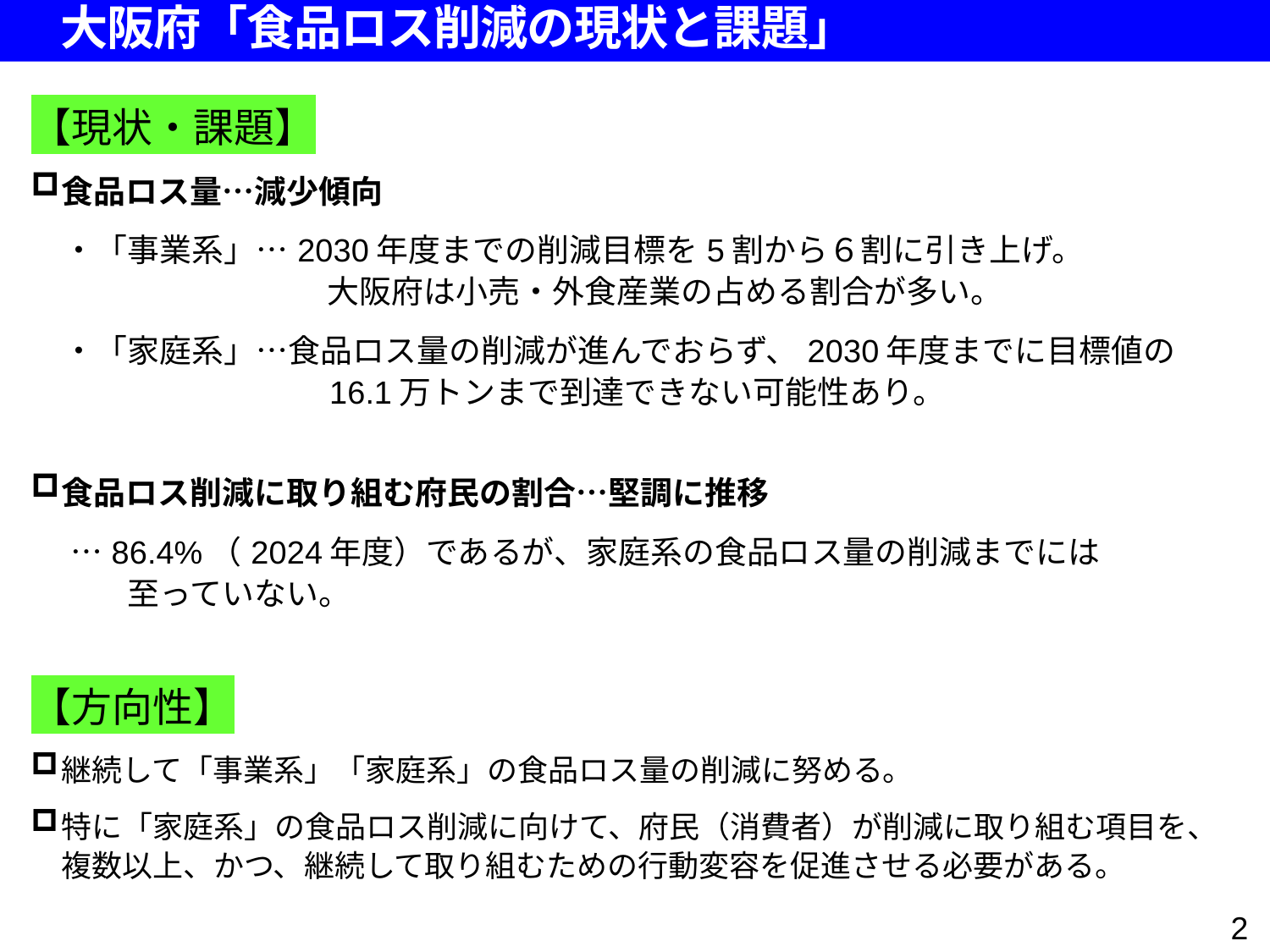

大阪府「食品ロス削減の現状と課題」
【現状・課題】
食品ロス量…減少傾向
　・「事業系」…2030年度までの削減目標を5割から６割に引き上げ。
　　　　　　　　　 大阪府は小売・外食産業の占める割合が多い。
　・「家庭系」…食品ロス量の削減が進んでおらず、2030年度までに目標値の
　　　　　　　　　16.1万トンまで到達できない可能性あり。
食品ロス削減に取り組む府民の割合…堅調に推移
　 …86.4%（2024年度）であるが、家庭系の食品ロス量の削減までには
　　　至っていない。

【方向性】
継続して「事業系」「家庭系」の食品ロス量の削減に努める。
特に「家庭系」の食品ロス削減に向けて、府民（消費者）が削減に取り組む項目を、
複数以上、かつ、継続して取り組むための行動変容を促進させる必要がある。

2